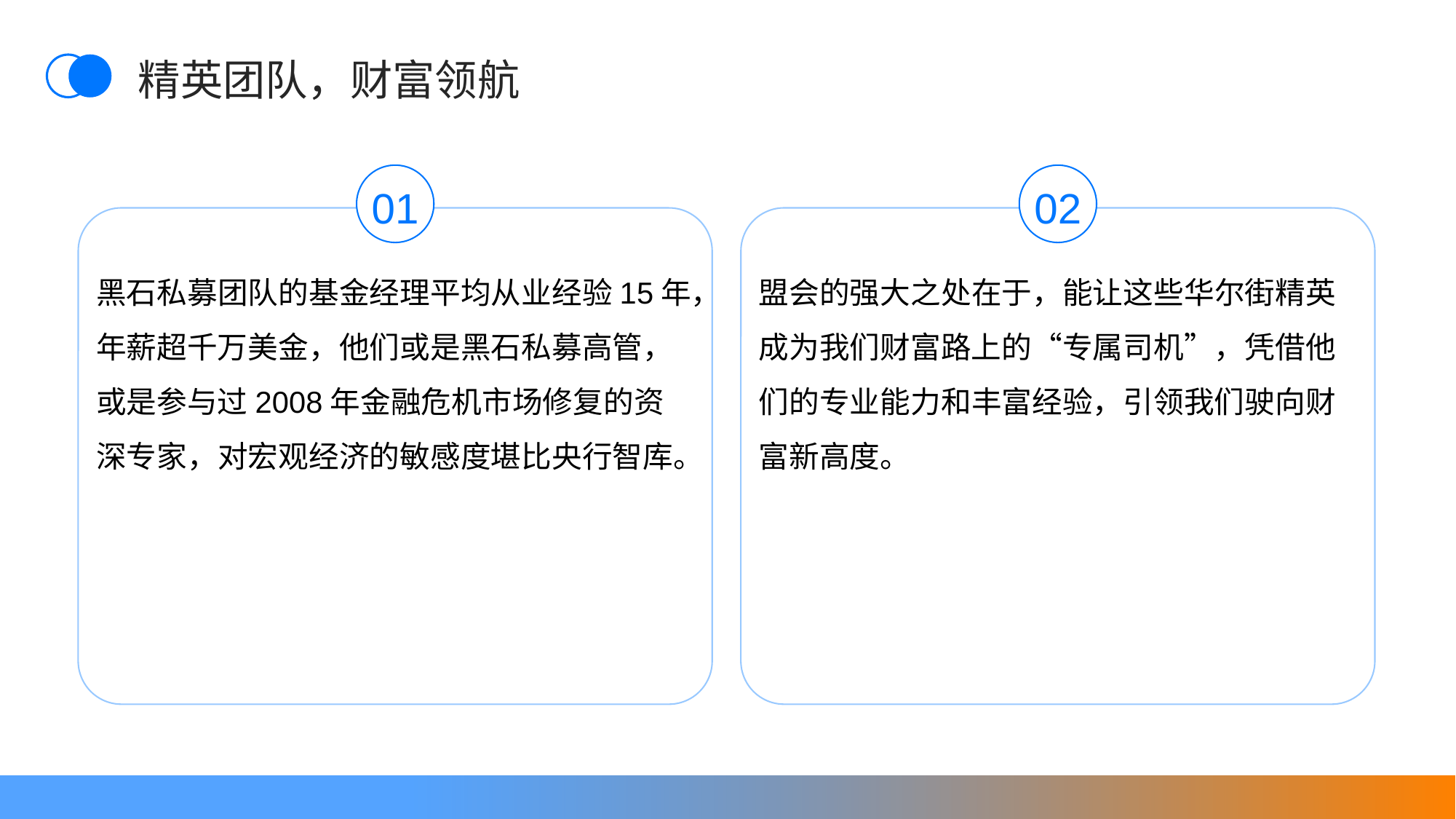

精英团队，财富领航

02
01

黑石私募团队的基金经理平均从业经验15年，年薪超千万美金，他们或是黑石私募高管，或是参与过2008年金融危机市场修复的资深专家，对宏观经济的敏感度堪比央行智库。
盟会的强大之处在于，能让这些华尔街精英成为我们财富路上的“专属司机”，凭借他们的专业能力和丰富经验，引领我们驶向财富新高度。